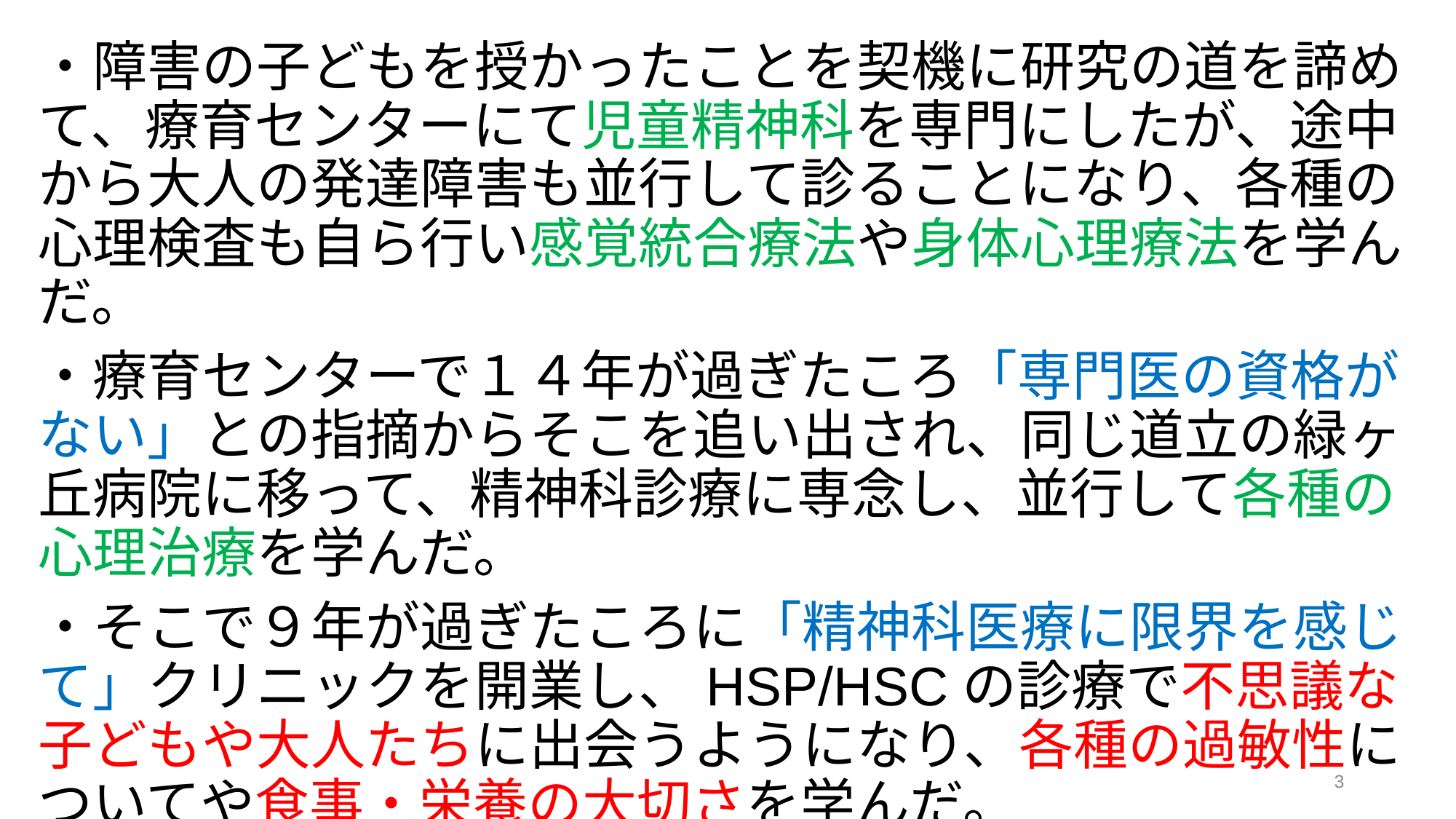

・障害の子どもを授かったことを契機に研究の道を諦めて、療育センターにて児童精神科を専門にしたが、途中から大人の発達障害も並行して診ることになり、各種の心理検査も自ら行い感覚統合療法や身体心理療法を学んだ。
・療育センターで１４年が過ぎたころ「専門医の資格がない」との指摘からそこを追い出され、同じ道立の緑ヶ丘病院に移って、精神科診療に専念し、並行して各種の心理治療を学んだ。
・そこで９年が過ぎたころに「精神科医療に限界を感じて」クリニックを開業し、HSP/HSCの診療で不思議な子どもや大人たちに出会うようになり、各種の過敏性についてや食事・栄養の大切さを学んだ。

3